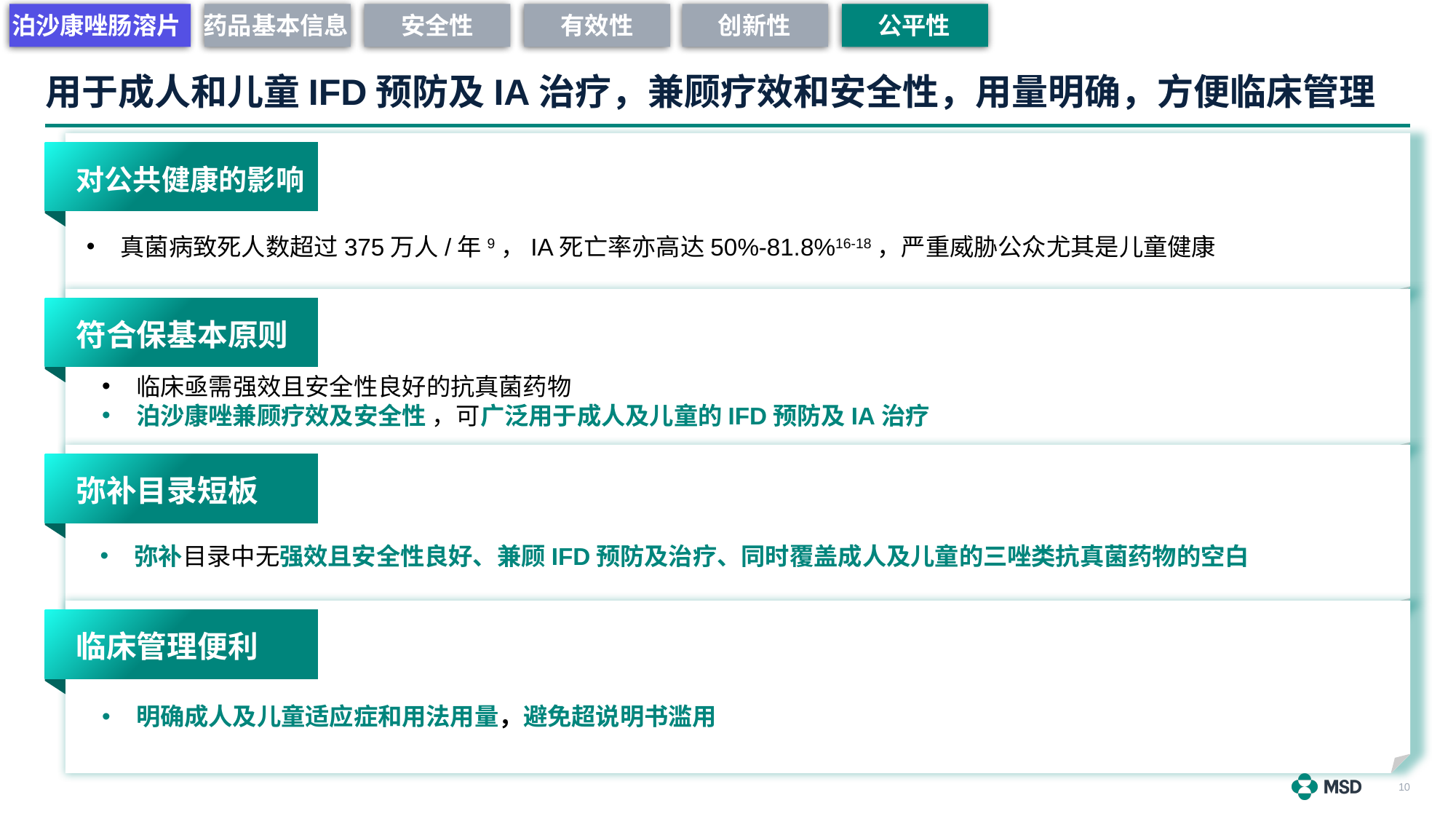

泊沙康唑肠溶片
药品基本信息
安全性
有效性
创新性
公平性
# 用于成人和儿童IFD预防及IA治疗，兼顾疗效和安全性，用量明确，方便临床管理

对公共健康的影响

真菌病致死人数超过375万人/年9，IA死亡率亦高达50%-81.8%16-18，严重威胁公众尤其是儿童健康

符合保基本原则

临床亟需强效且安全性良好的抗真菌药物
泊沙康唑兼顾疗效及安全性 ，可广泛用于成人及儿童的IFD预防及IA治疗

弥补目录短板

弥补目录中无强效且安全性良好、兼顾IFD预防及治疗、同时覆盖成人及儿童的三唑类抗真菌药物的空白

临床管理便利

明确成人及儿童适应症和用法用量，避免超说明书滥用
10